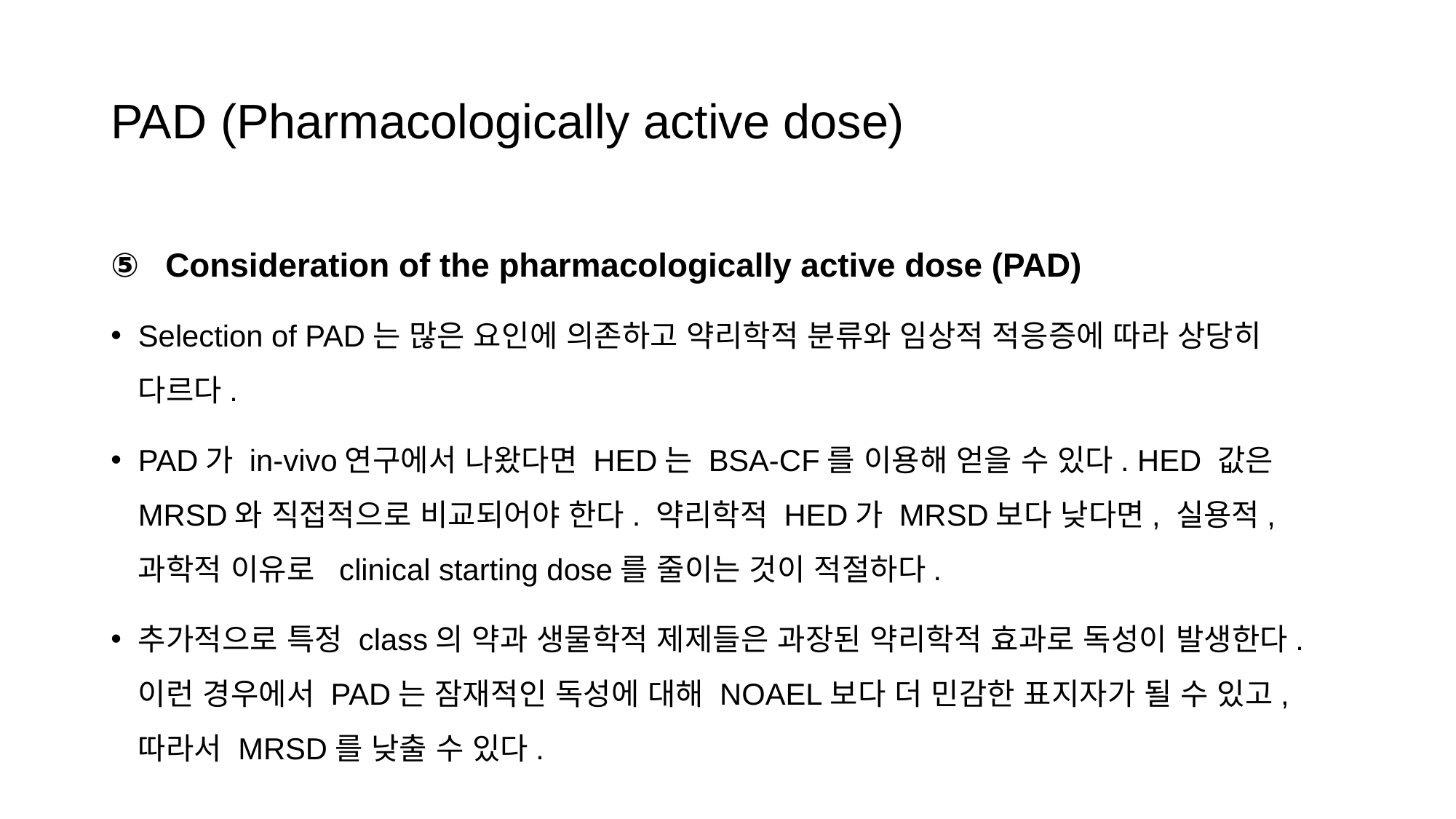

# PAD (Pharmacologically active dose)
Consideration of the pharmacologically active dose (PAD)
Selection of PAD는 많은 요인에 의존하고 약리학적 분류와 임상적 적응증에 따라 상당히 다르다.
PAD가 in-vivo연구에서 나왔다면 HED는 BSA-CF를 이용해 얻을 수 있다. HED 값은 MRSD와 직접적으로 비교되어야 한다. 약리학적 HED가 MRSD보다 낮다면, 실용적, 과학적 이유로  clinical starting dose를 줄이는 것이 적절하다.
추가적으로 특정 class의 약과 생물학적 제제들은 과장된 약리학적 효과로 독성이 발생한다. 이런 경우에서 PAD는 잠재적인 독성에 대해 NOAEL보다 더 민감한 표지자가 될 수 있고, 따라서 MRSD를 낮출 수 있다.